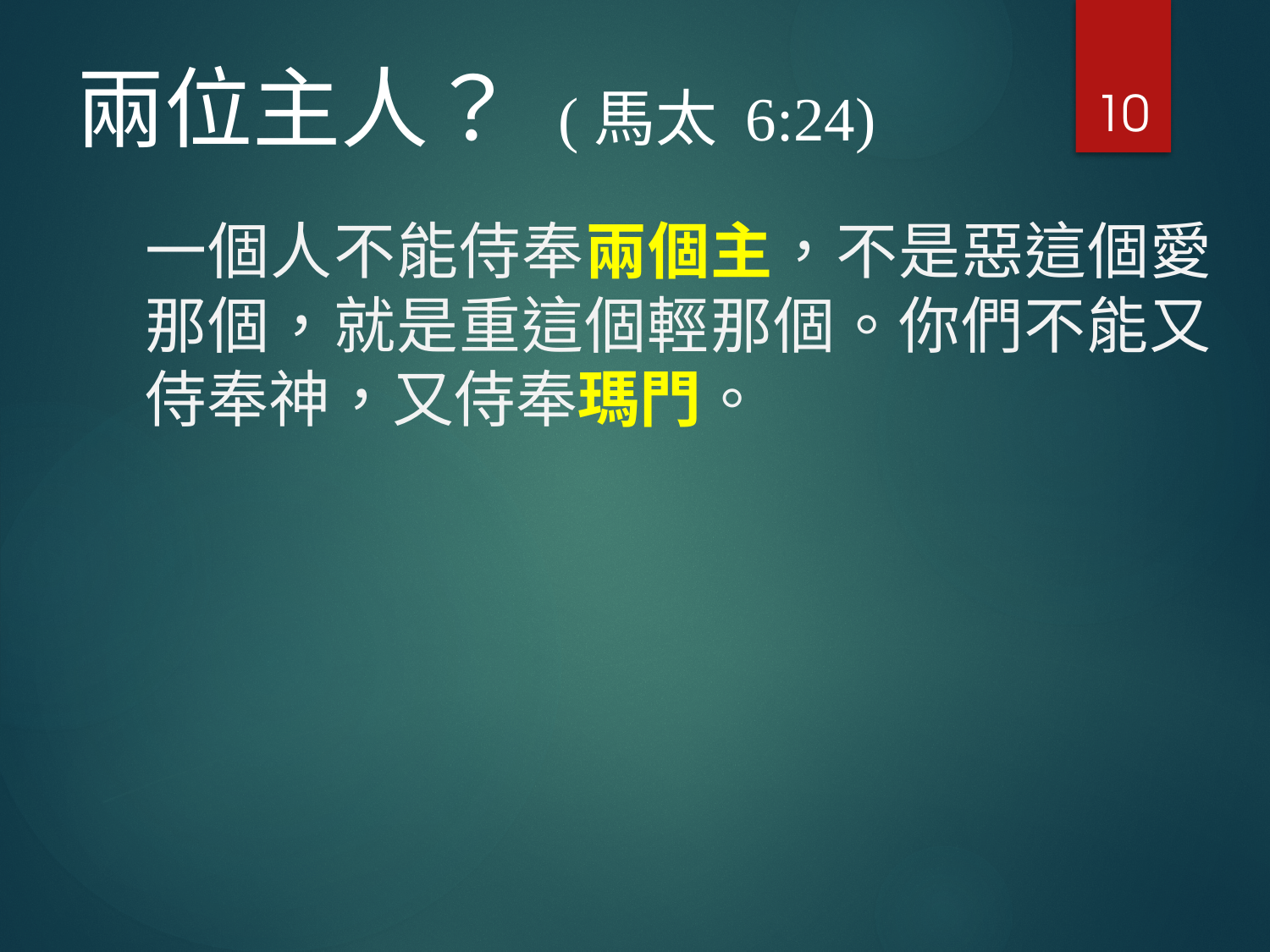

10
# 兩位主人？ (馬太 6:24)
一個人不能侍奉兩個主，不是惡這個愛那個，就是重這個輕那個。你們不能又侍奉神，又侍奉瑪門。